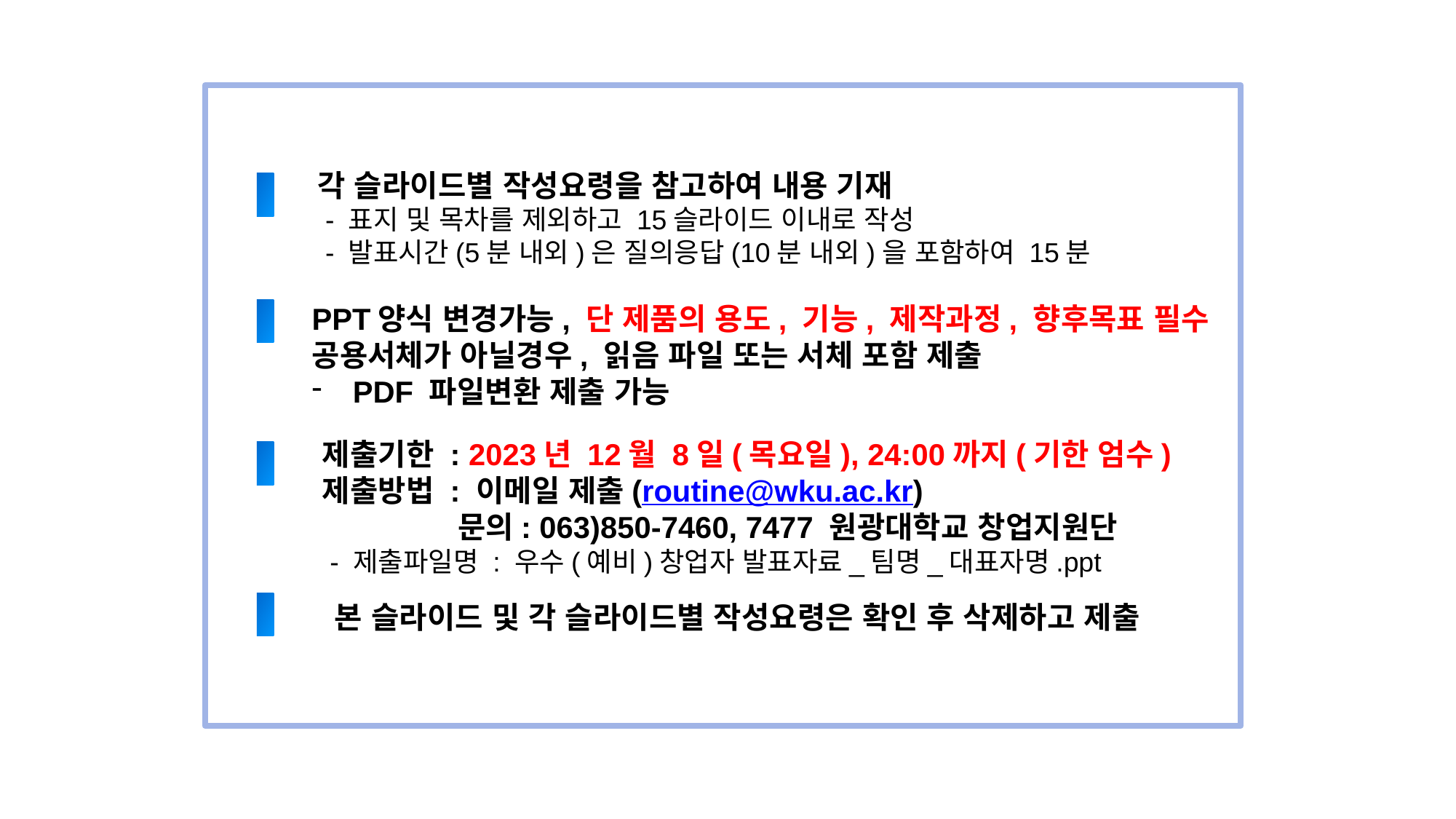

각 슬라이드별 작성요령을 참고하여 내용 기재
 - 표지 및 목차를 제외하고 15슬라이드 이내로 작성
 - 발표시간(5분 내외)은 질의응답(10분 내외)을 포함하여 15분

PPT양식 변경가능, 단 제품의 용도, 기능, 제작과정, 향후목표 필수
공용서체가 아닐경우, 읽음 파일 또는 서체 포함 제출
PDF 파일변환 제출 가능

제출기한 : 2023년 12월 8일(목요일), 24:00까지(기한 엄수)
제출방법 : 이메일 제출(routine@wku.ac.kr)
               문의: 063)850-7460, 7477 원광대학교 창업지원단
 - 제출파일명 : 우수(예비)창업자 발표자료_팀명_대표자명.ppt

본 슬라이드 및 각 슬라이드별 작성요령은 확인 후 삭제하고 제출